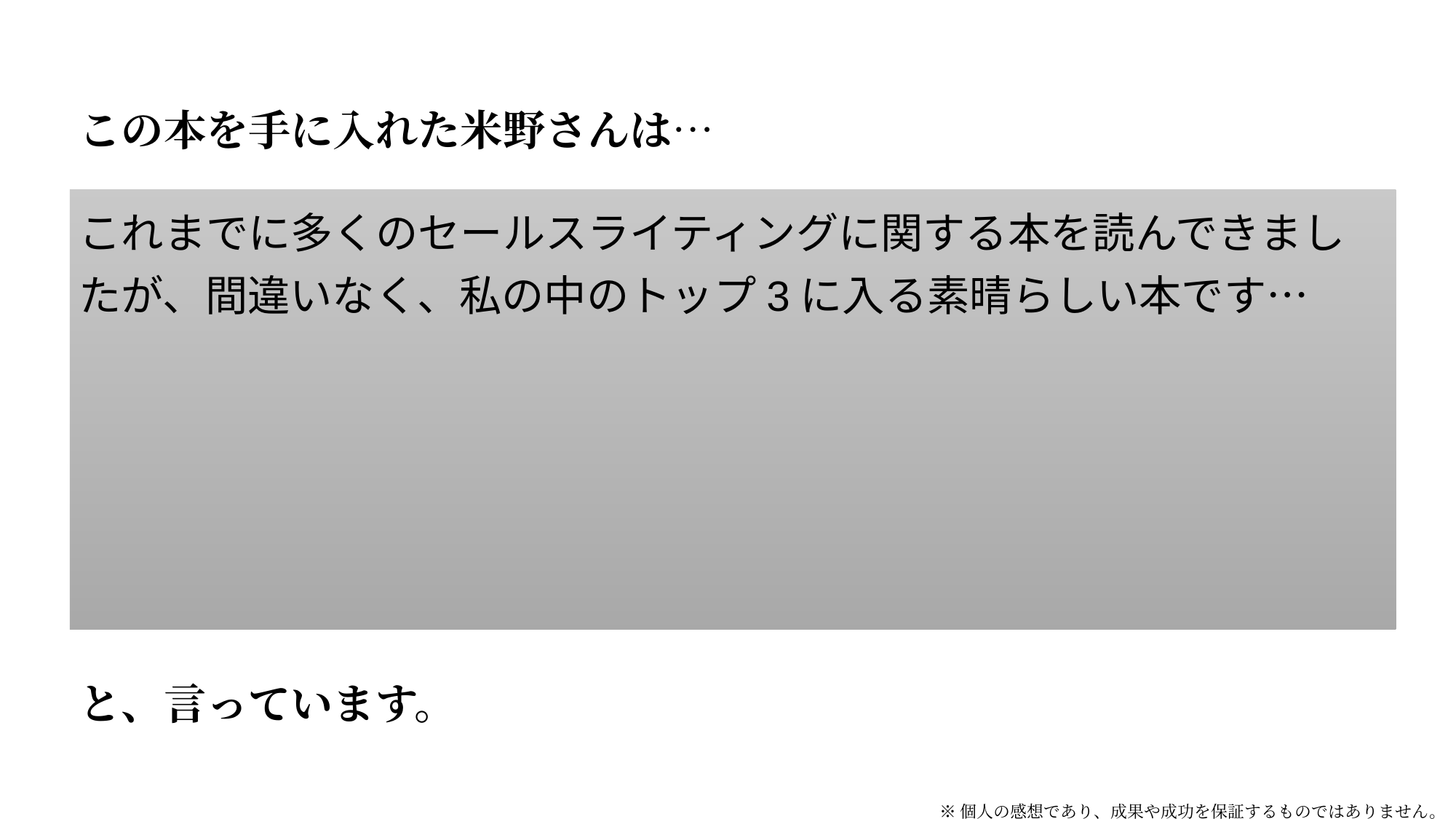

この本を手に入れた米野さんは…

・セールスライティングとは一体どういうものなのか？
・セールスライティングを学べば、キャリアがどうかわるのか？
・セールスライティングを学べば報酬はどうなるのか？
それを知るには、この本だけでいいと思います。
１冊で内容がまとまっているので、
セールスライティングを効率よく学べると思います…

と、言っています。
これまでに多くのセールスライティングに関する本を読んできましたが、間違いなく、私の中のトップ3に入る素晴らしい本です…

※個人の感想であり、成果や成功を保証するものではありません。